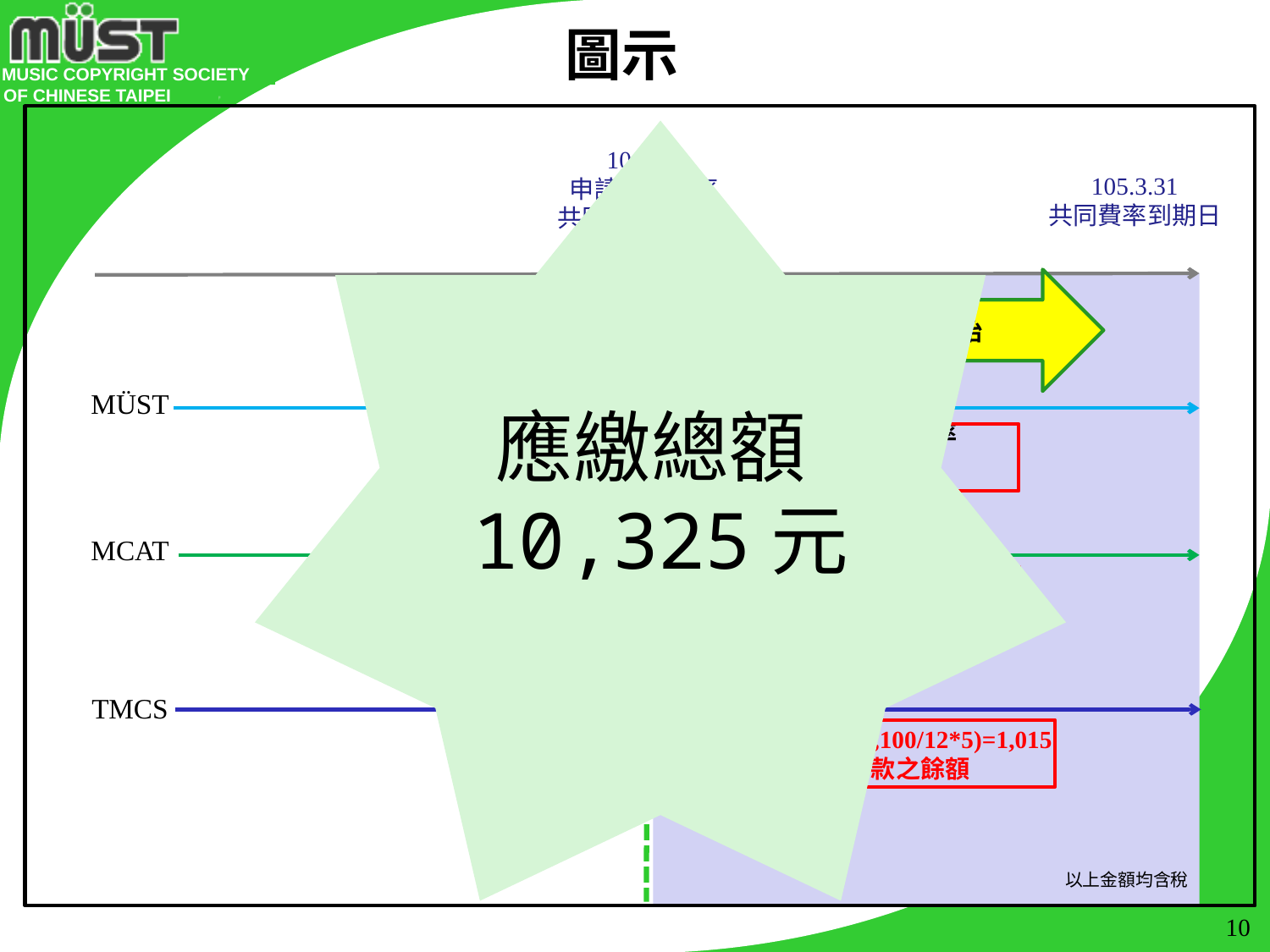

圖示

應繳總額10,325元
104.4.1
申請共同費率
共同費率起算日
105.3.31
共同費率到期日

共 同 費 率 開 始

103.11.30到期
MÜST
② 共同費率 4,725

① 5,250/12*4=1,750
個別費率追溯4個月
104.3.31到期
MCAT
共同費率 2,835

104.8.31到期
TMCS
1,890 –已繳875 (2,100/12*5)=1,015
共同費率扣除已付款之餘額

以上金額均含稅
10